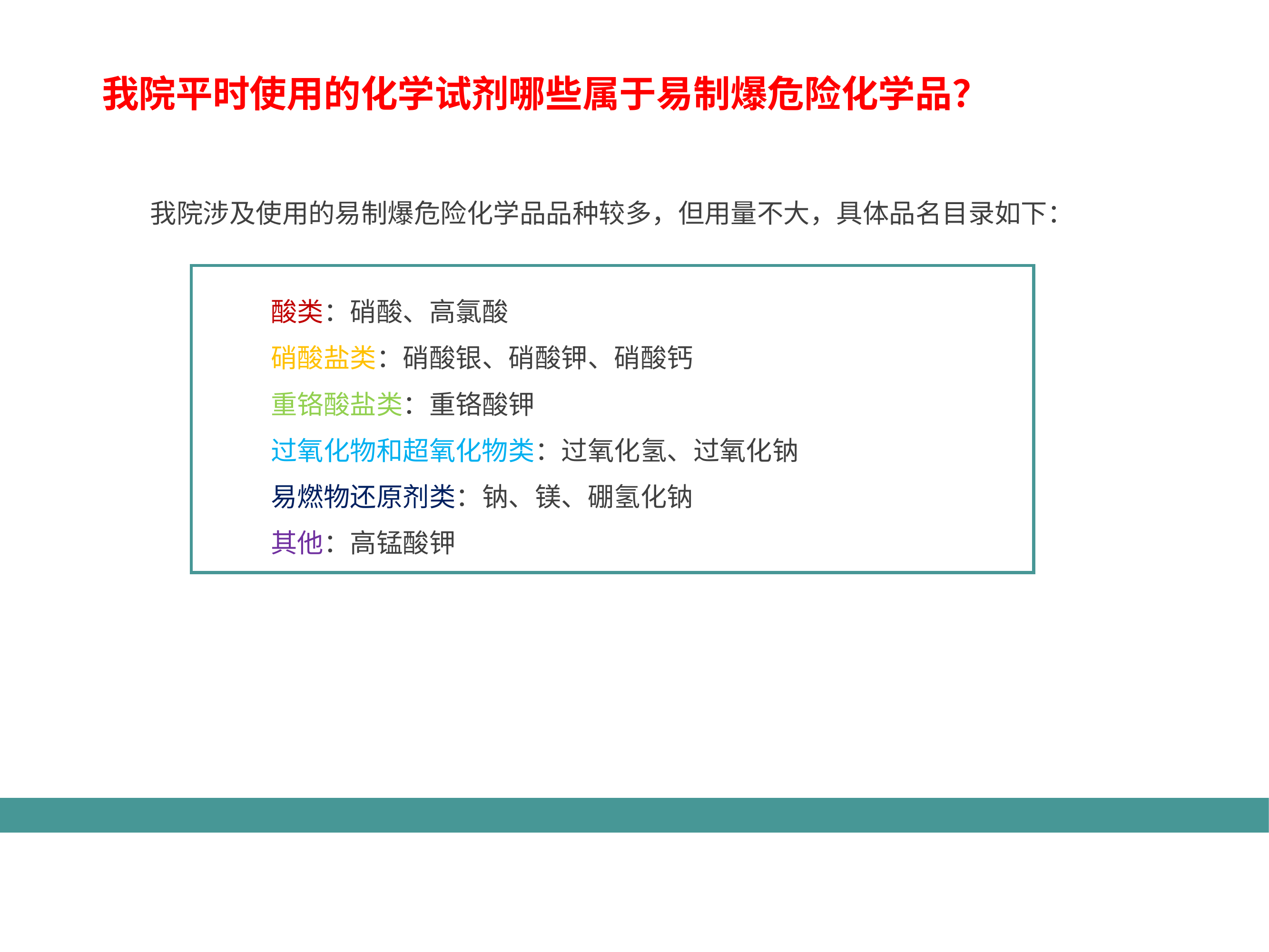

我院平时使用的化学试剂哪些属于易制爆危险化学品？
我院涉及使用的易制爆危险化学品品种较多，但用量不大，具体品名目录如下：

酸类：硝酸、高氯酸
硝酸盐类：硝酸银、硝酸钾、硝酸钙
重铬酸盐类：重铬酸钾
过氧化物和超氧化物类：过氧化氢、过氧化钠
易燃物还原剂类：钠、镁、硼氢化钠
其他：高锰酸钾